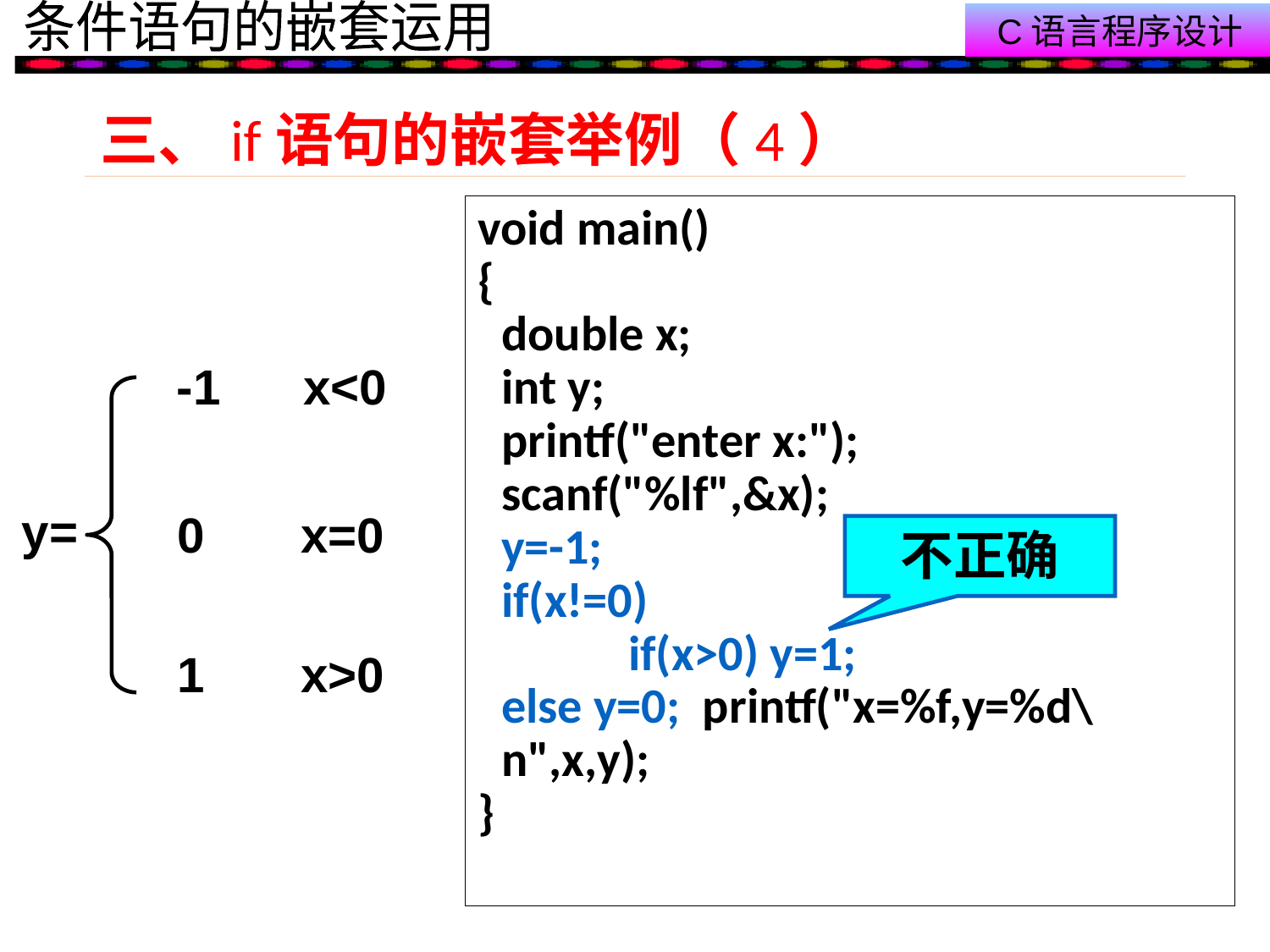

# 三、if语句的嵌套举例（4）
void main()
{
	double x;
	int y;
	printf("enter x:");
	scanf("%lf",&x);
	y=-1;
	if(x!=0)
		if(x>0) y=1;
	else y=0;  printf("x=%f,y=%d\n",x,y);
}
 -1      x<0

y=
0       x=0
1       x>0
不正确